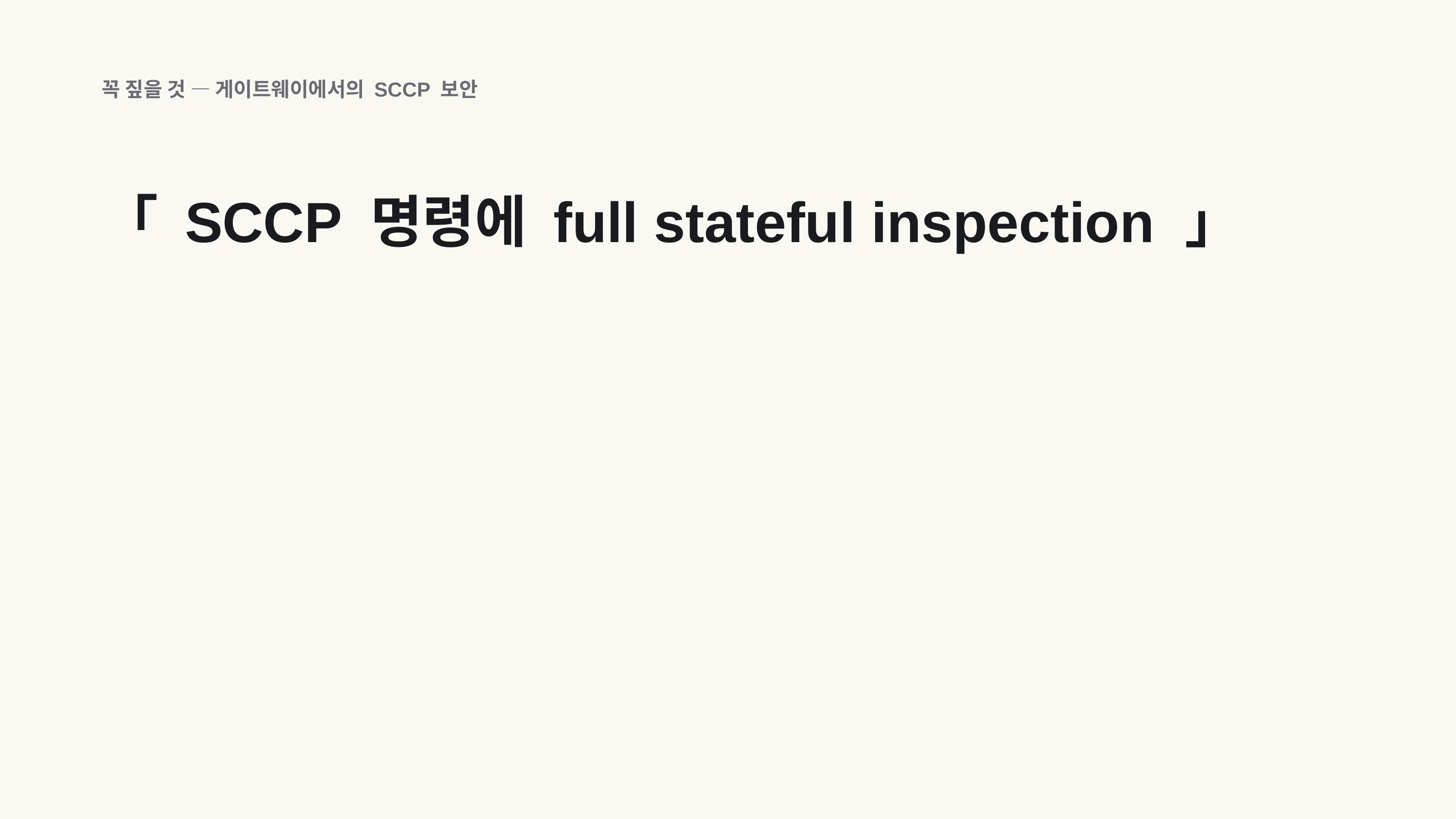

꼭 짚을 것 — 게이트웨이에서의 SCCP 보안
「 SCCP 명령에 full stateful inspection 」